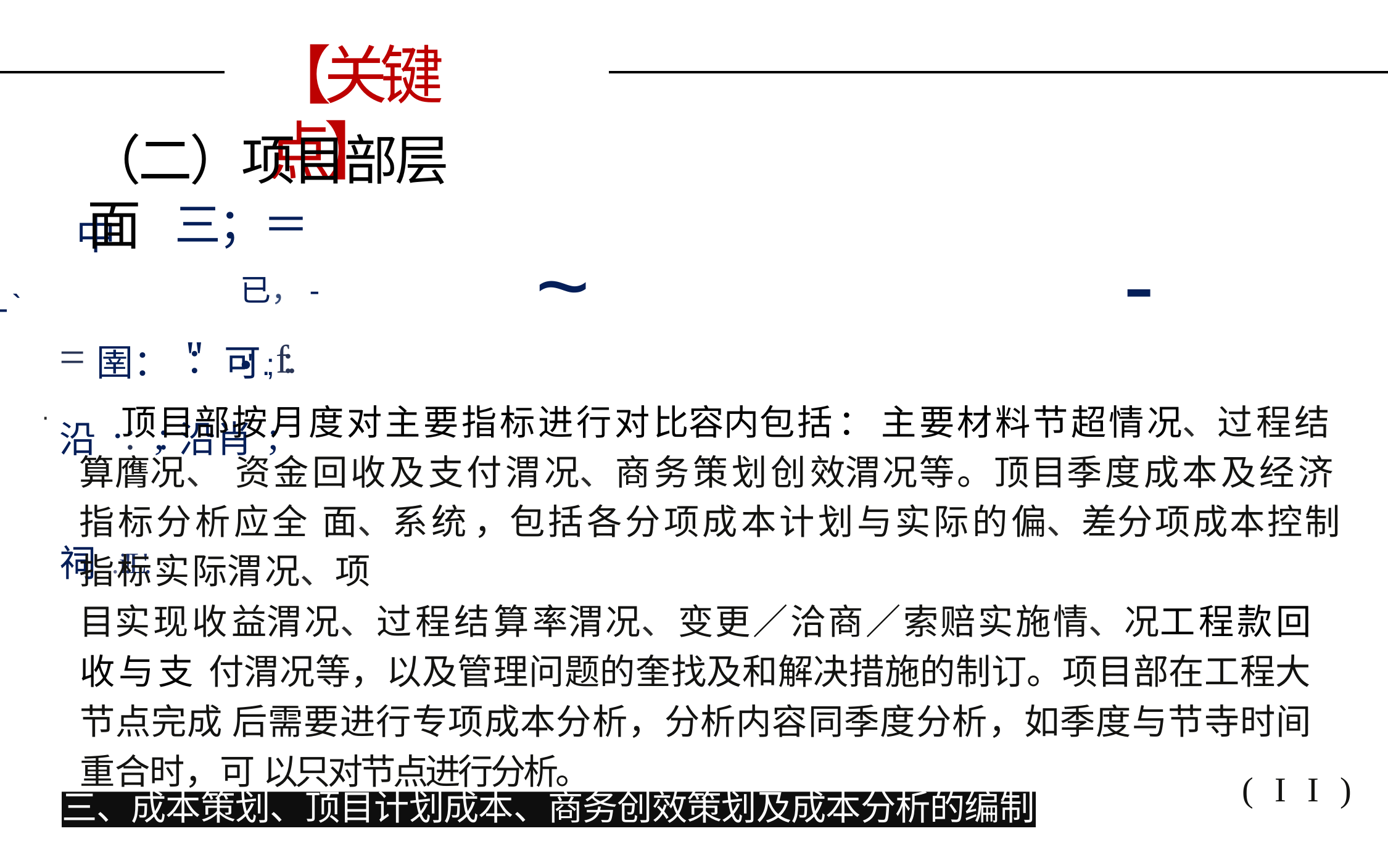

# 【关键点】

（二）项目部层面
三；＝
已，-	•' .;
中
~	-
尸1: 1 一｀
=圉：": 可f:.沿·:     ,:沿肖;	祠.i!L'.
	顶目部按月度对主要指标进行对比容内包括： 主要材料节超情况、过程结算膺况、 资金回收及支付渭况、商务策划创效渭况等。顶目季度成本及经济指标分析应全 面、系统，包括各分项成本计划与实际的偏、差分项成本控制指标实际渭况、项
目实现收益渭况、过程结算率渭况、变更／洽商／索赔实施情、况工程款回收与支 付渭况等，以及管理问题的奎找及和解决措施的制订。项目部在工程大节点完成 后需要进行专项成本分析，分析内容同季度分析，如季度与节寺时间重合时，可 以只对节点进行分析。
(II)
三、成本策划、顶目计划成本、商务创效策划及成本分析的编制